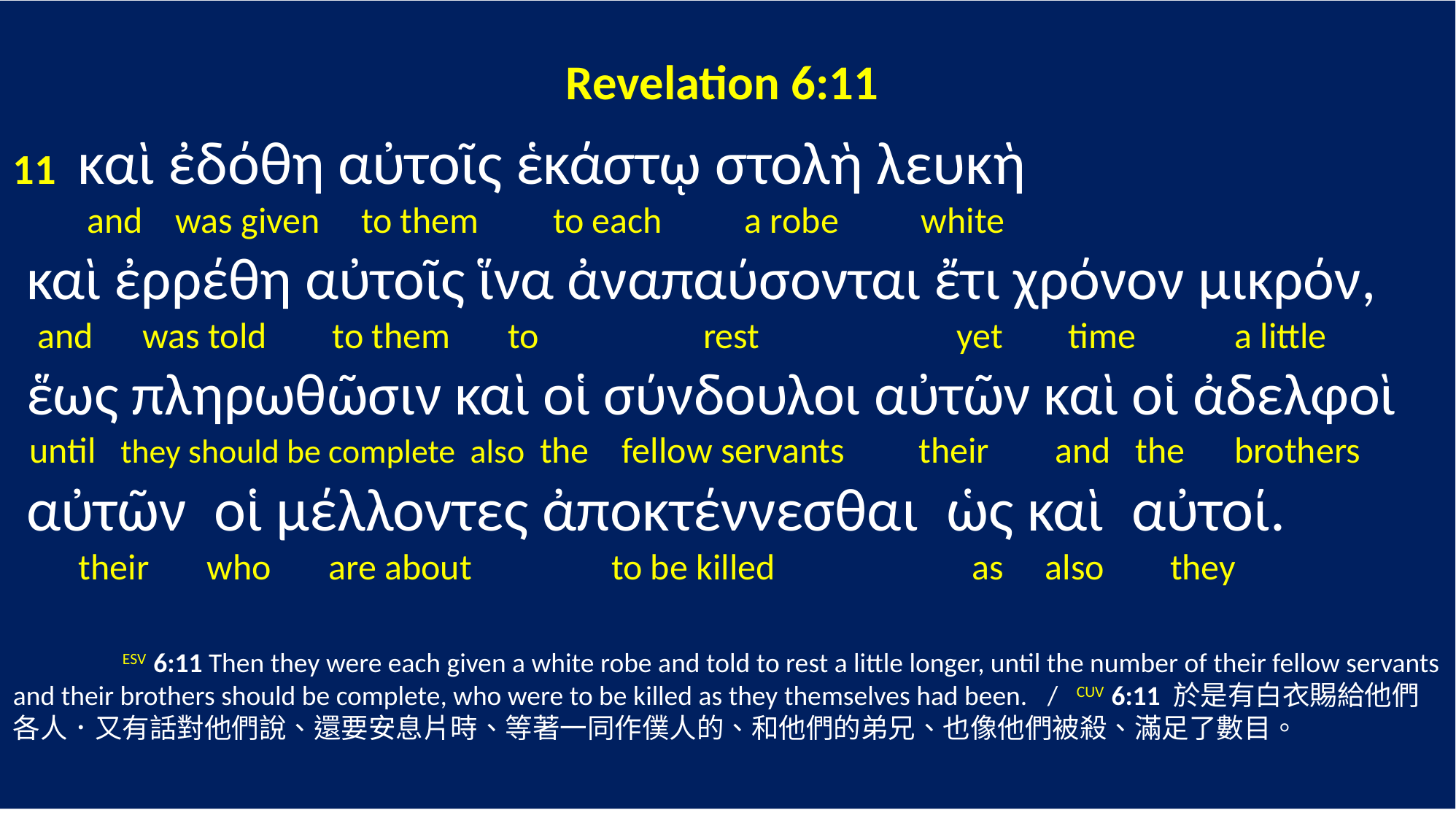

Revelation 6:11

11  καὶ ἐδόθη αὐτοῖς ἑκάστῳ στολὴ λευκὴ
         and    was given     to them         to each          a robe          white
 καὶ ἐρρέθη αὐτοῖς ἵνα ἀναπαύσονται ἔτι χρόνον μικρόν,
   and      was told        to them       to                    rest                        yet        time            a little
 ἕως πληρωθῶσιν καὶ οἱ σύνδουλοι αὐτῶν καὶ οἱ ἀδελφοὶ
  until   they should be complete  also  the    fellow servants         their        and   the      brothers
 αὐτῶν  οἱ μέλλοντες ἀποκτέννεσθαι  ὡς καὶ  αὐτοί.
        their       who       are about                 to be killed                        as     also        they

	ESV  6:11 Then they were each given a white robe and told to rest a little longer, until the number of their fellow servants and their brothers should be complete, who were to be killed as they themselves had been.   /   CUV  6:11 於是有白衣賜給他們各人．又有話對他們說、還要安息片時、等著一同作僕人的、和他們的弟兄、也像他們被殺、滿足了數目。